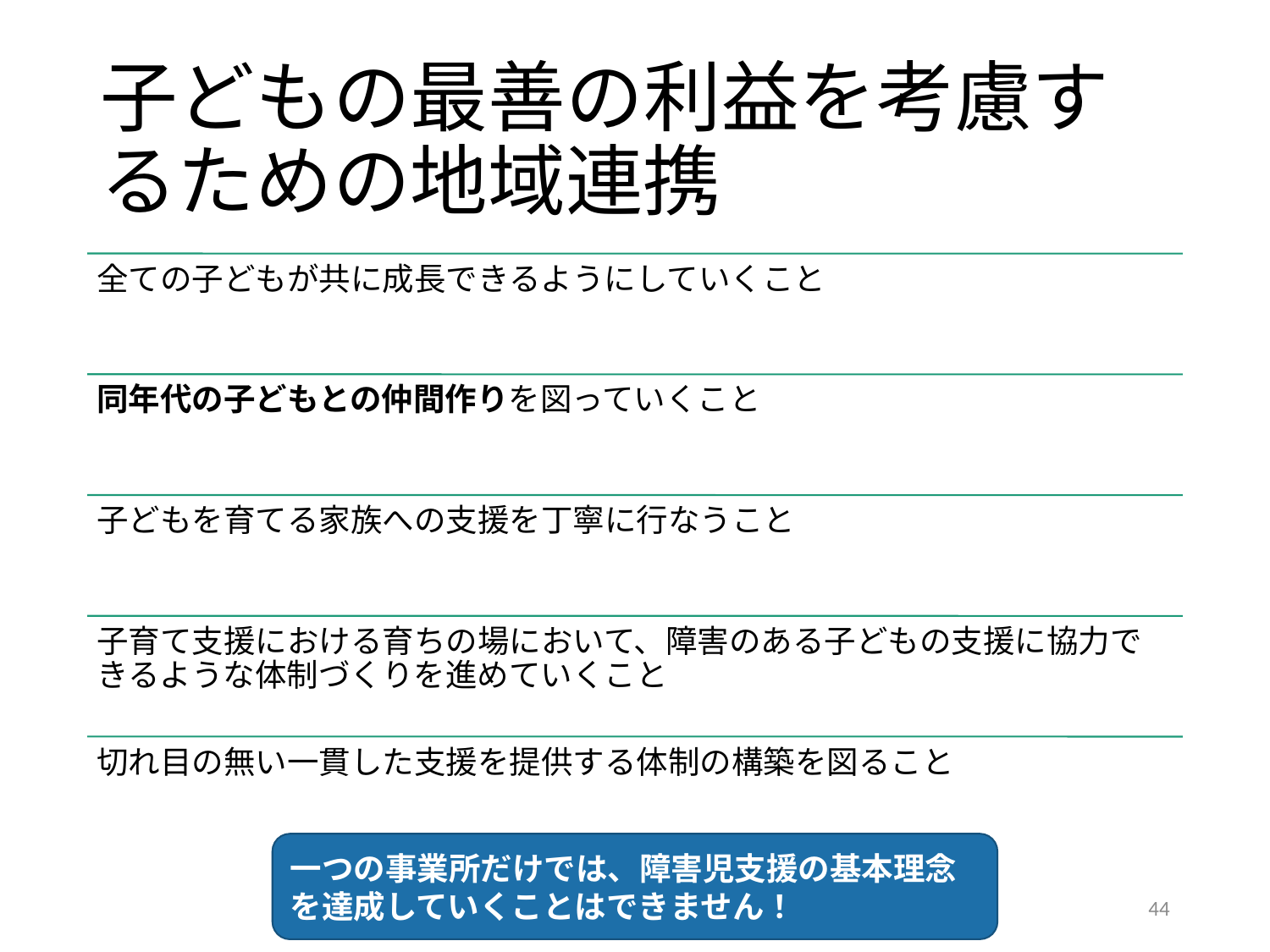

# 子どもの最善の利益を考慮するための地域連携
全ての子どもが共に成長できるようにしていくこと
同年代の子どもとの仲間作りを図っていくこと
子どもを育てる家族への支援を丁寧に行なうこと
子育て支援における育ちの場において、障害のある子どもの支援に協力できるような体制づくりを進めていくこと
切れ目の無い一貫した支援を提供する体制の構築を図ること
一つの事業所だけでは、障害児支援の基本理念を達成していくことはできません！
44